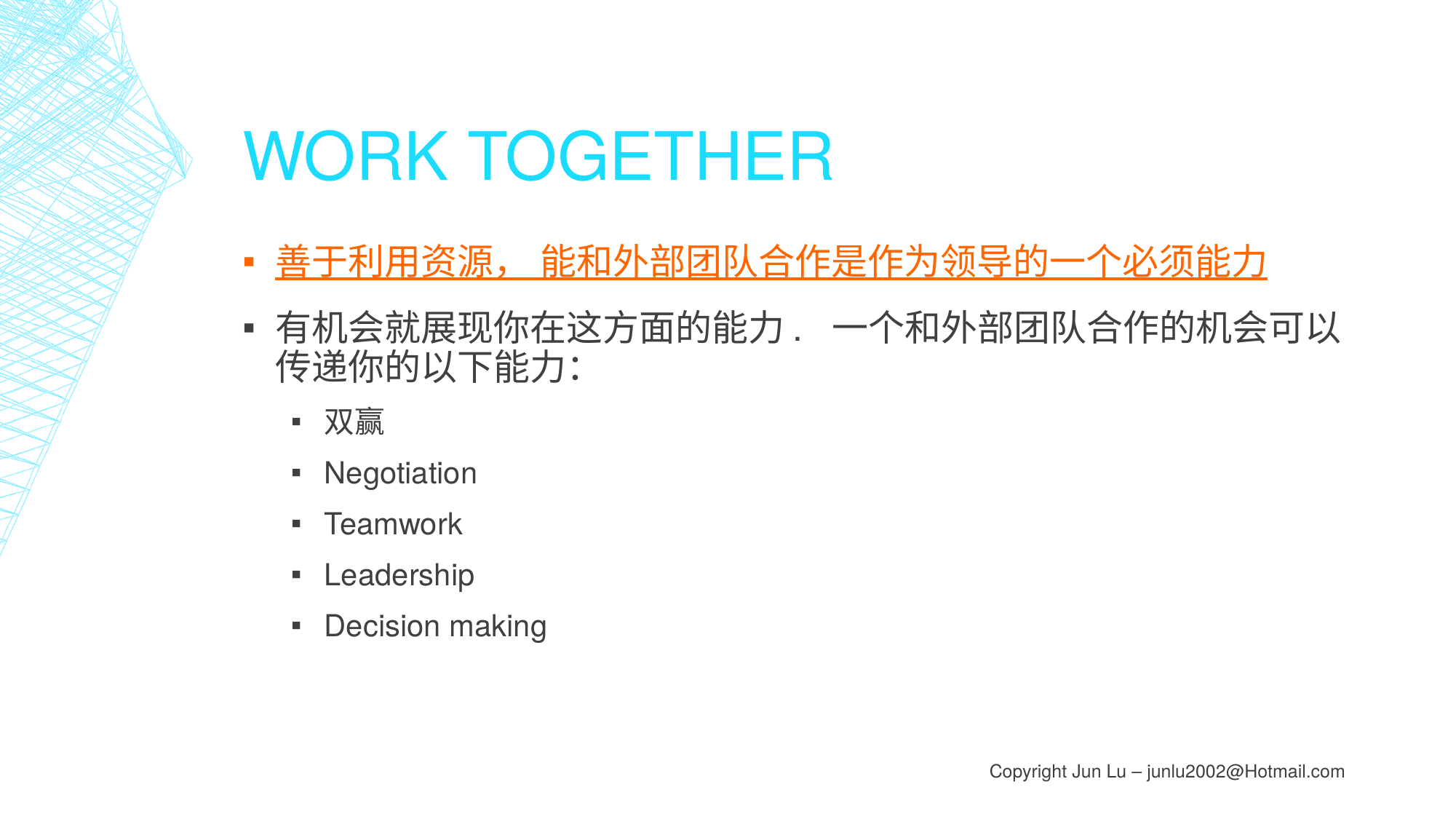

# WORK TOGETHER
善于利用资源， 能和外部团队合作是作为领导的一个必须能力
有机会就展现你在这方面的能力.  一个和外部团队合作的机会可以传递你的以下能力：
双赢
Negotiation
Teamwork
Leadership
Decision making
Copyright Jun Lu – junlu2002@Hotmail.com